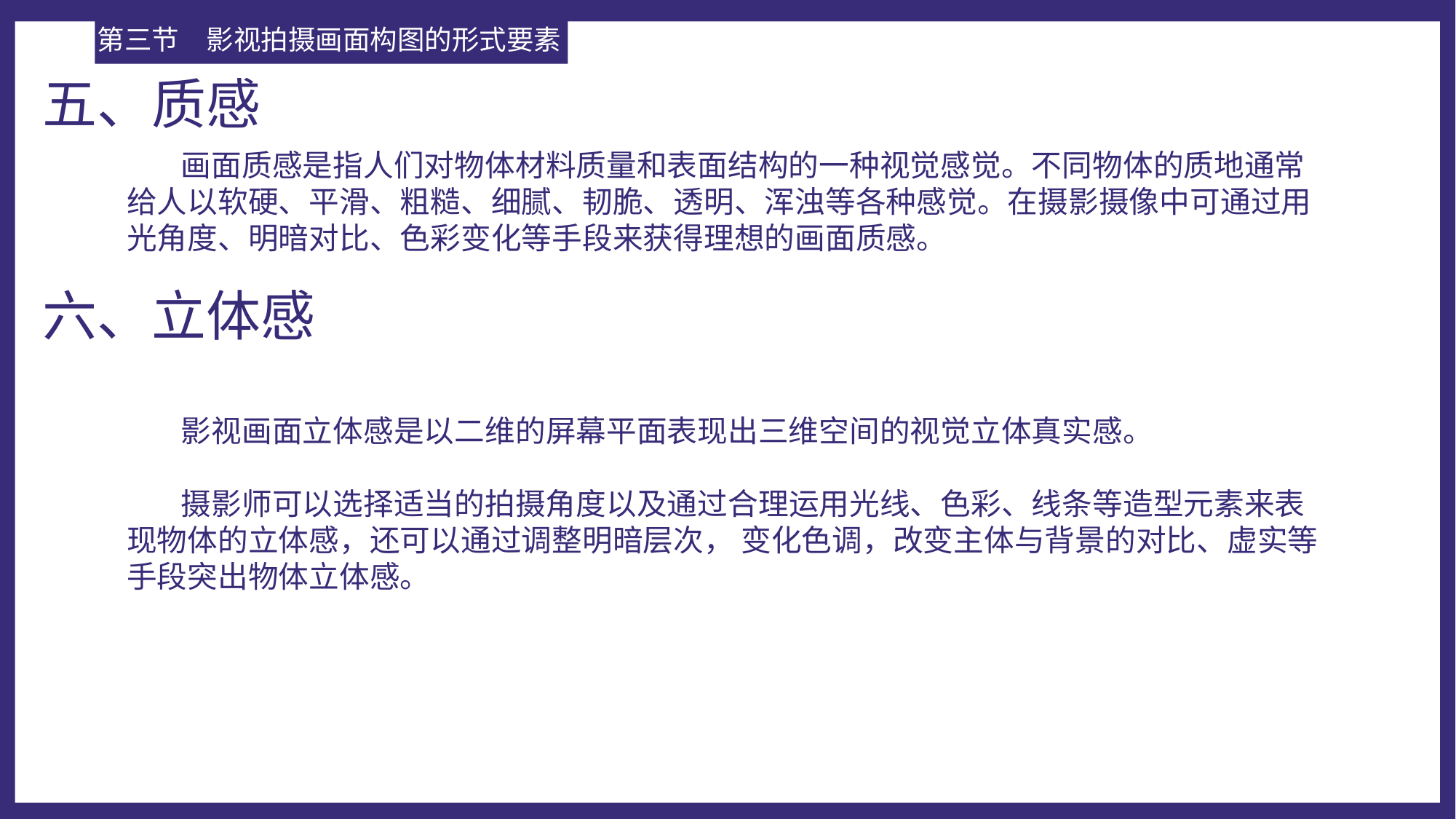

第三节	影视拍摄画面构图的形式要素
五、质感
       画面质感是指人们对物体材料质量和表面结构的一种视觉感觉。不同物体的质地通常给人以软硬、平滑、粗糙、细腻、韧脆、透明、浑浊等各种感觉。在摄影摄像中可通过用光角度、明暗对比、色彩变化等手段来获得理想的画面质感。
六、立体感
       影视画面立体感是以二维的屏幕平面表现出三维空间的视觉立体真实感。

       摄影师可以选择适当的拍摄角度以及通过合理运用光线、色彩、线条等造型元素来表现物体的立体感，还可以通过调整明暗层次， 变化色调，改变主体与背景的对比、虚实等
手段突出物体立体感。